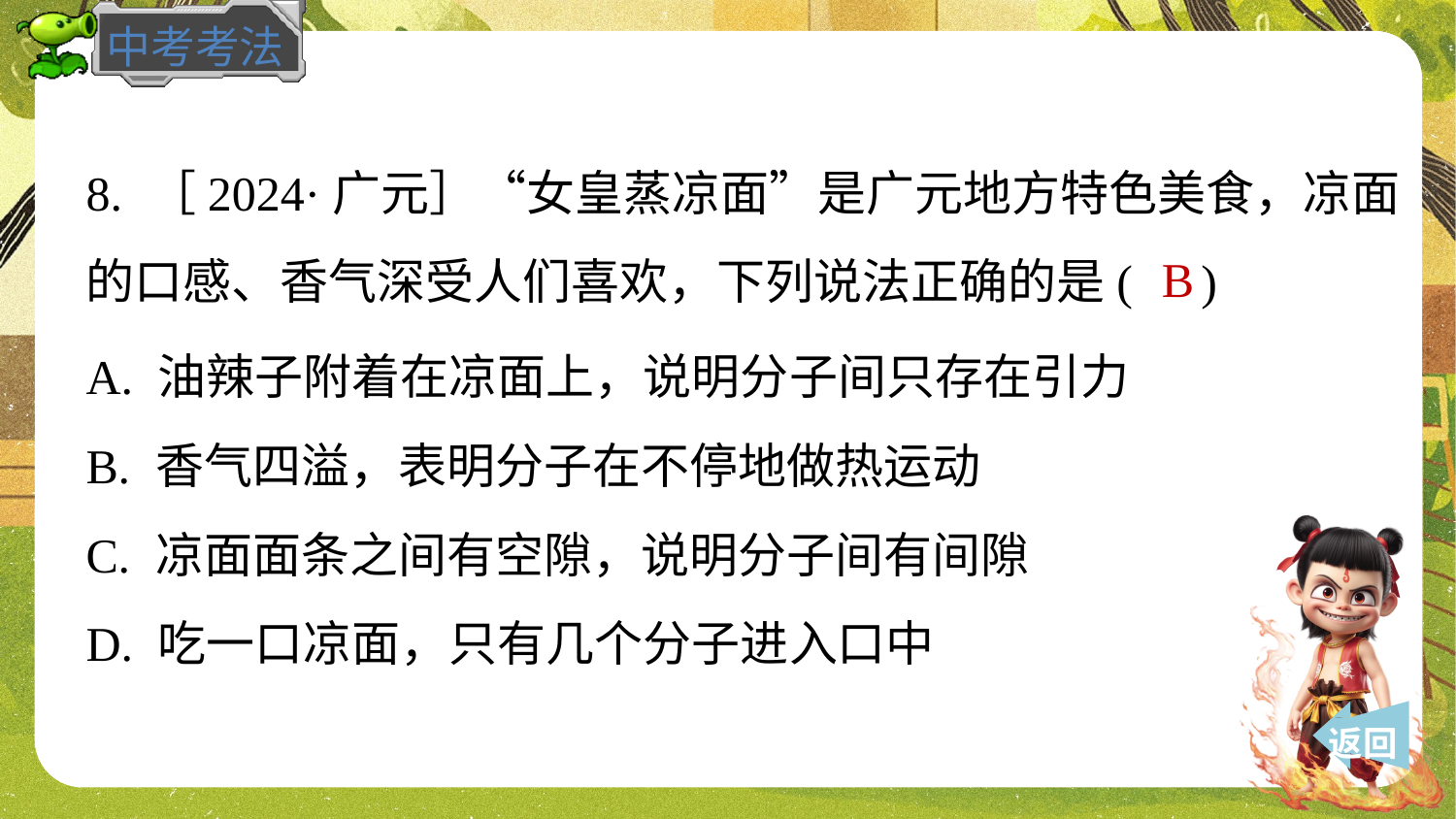

8. ［2024·广元］“女皇蒸凉面”是广元地方特色美食，凉面
的口感、香气深受人们喜欢，下列说法正确的是(     )
B
A. 油辣子附着在凉面上，说明分子间只存在引力
B. 香气四溢，表明分子在不停地做热运动
C. 凉面面条之间有空隙，说明分子间有间隙
D. 吃一口凉面，只有几个分子进入口中
 返回